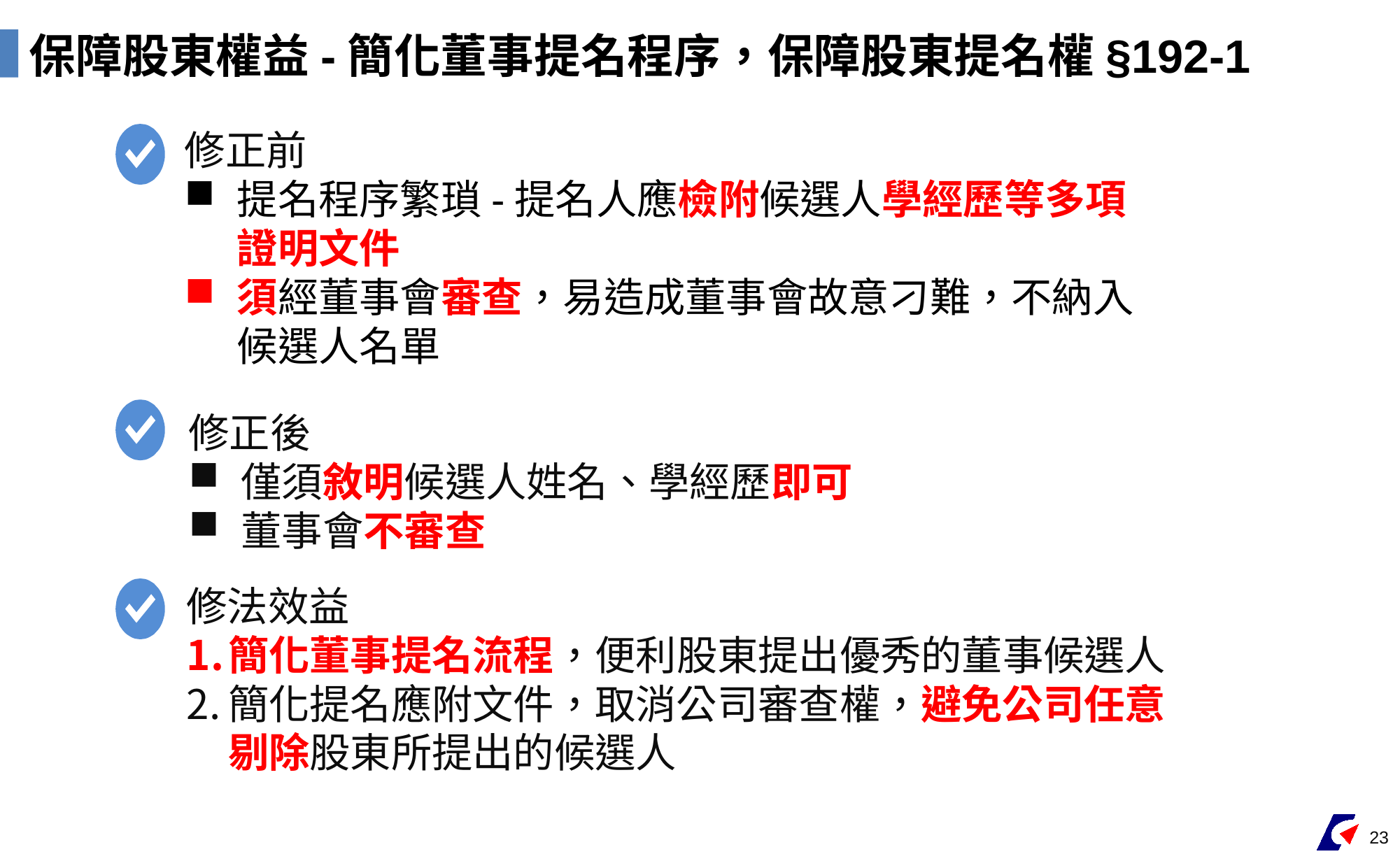

保障股東權益-簡化董事提名程序，保障股東提名權§192-1
修正前
提名程序繁瑣-提名人應檢附候選人學經歷等多項證明文件
須經董事會審查，易造成董事會故意刁難，不納入候選人名單

修正後
僅須敘明候選人姓名、學經歷即可
董事會不審查

修法效益
簡化董事提名流程，便利股東提出優秀的董事候選人
簡化提名應附文件，取消公司審查權，避免公司任意剔除股東所提出的候選人

23